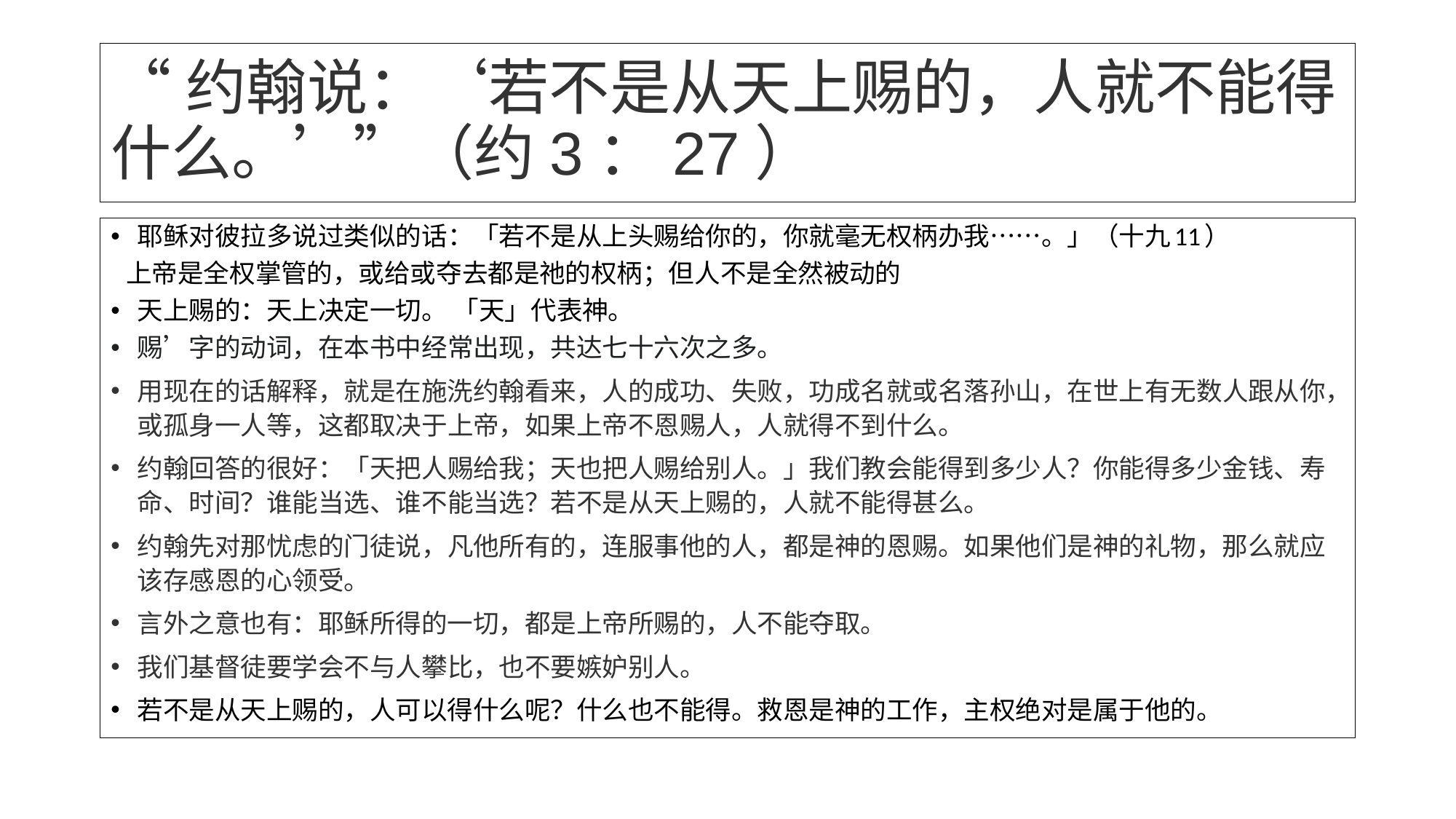

# “约翰说：‘若不是从天上赐的，人就不能得什么。’”（约3：27）
耶稣对彼拉多说过类似的话：「若不是从上头赐给你的，你就毫无权柄办我……。」（十九11）
  上帝是全权掌管的，或给或夺去都是祂的权柄；但人不是全然被动的
天上赐的：天上决定一切。 「天」代表神。
赐’字的动词，在本书中经常出现，共达七十六次之多。
用现在的话解释，就是在施洗约翰看来，人的成功、失败，功成名就或名落孙山，在世上有无数人跟从你，或孤身一人等，这都取决于上帝，如果上帝不恩赐人，人就得不到什么。
约翰回答的很好：「天把人赐给我；天也把人赐给别人。」我们教会能得到多少人？你能得多少金钱、寿命、时间？谁能当选、谁不能当选？若不是从天上赐的，人就不能得甚么。
约翰先对那忧虑的门徒说，凡他所有的，连服事他的人，都是神的恩赐。如果他们是神的礼物，那么就应该存感恩的心领受。
言外之意也有：耶稣所得的一切，都是上帝所赐的，人不能夺取。
我们基督徒要学会不与人攀比，也不要嫉妒别人。
若不是从天上赐的，人可以得什么呢？什么也不能得。救恩是神的工作，主权绝对是属于他的。